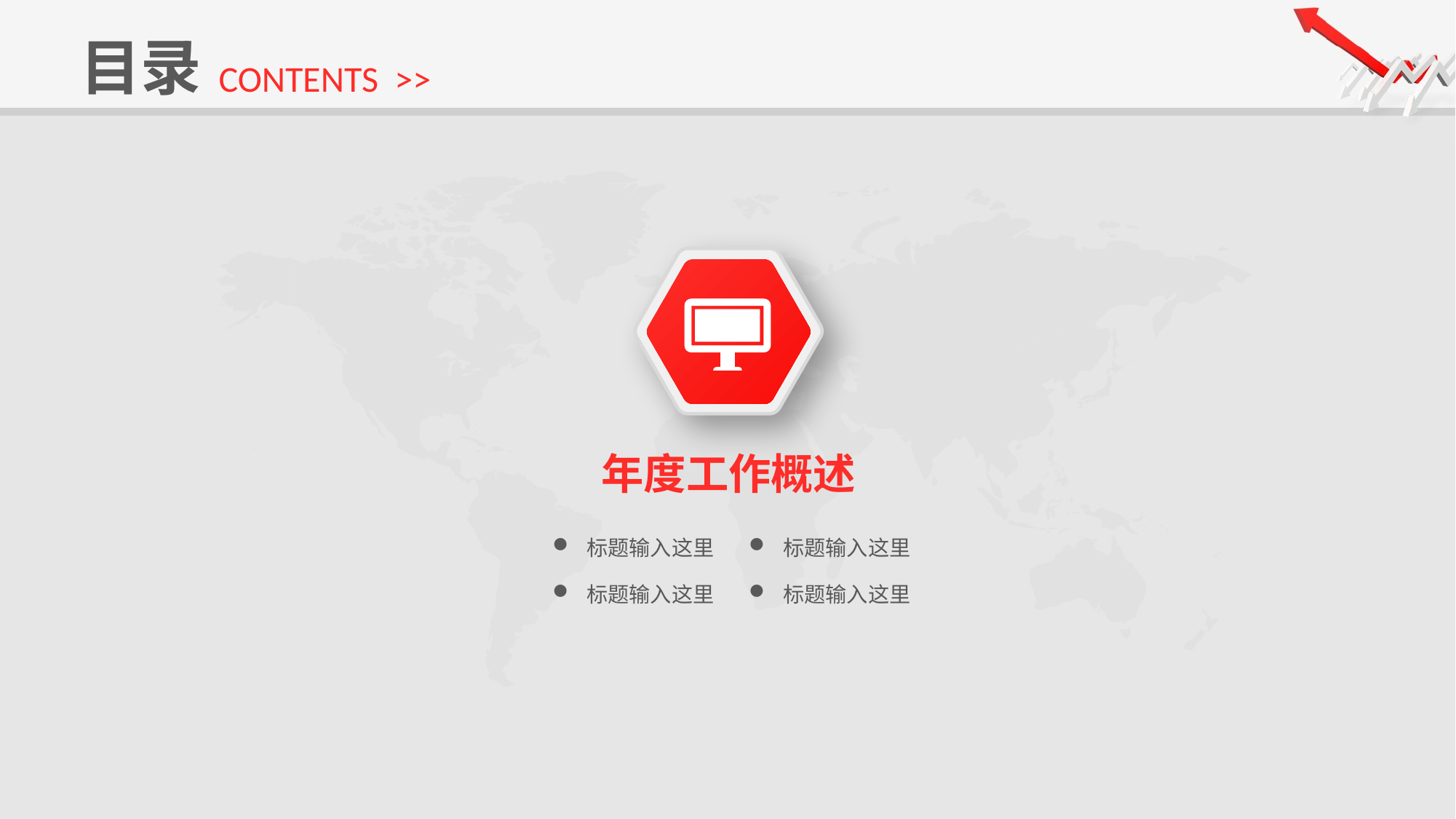

目录
CONTENTS  >>

年度工作概述
标题输入这里
标题输入这里
标题输入这里
标题输入这里